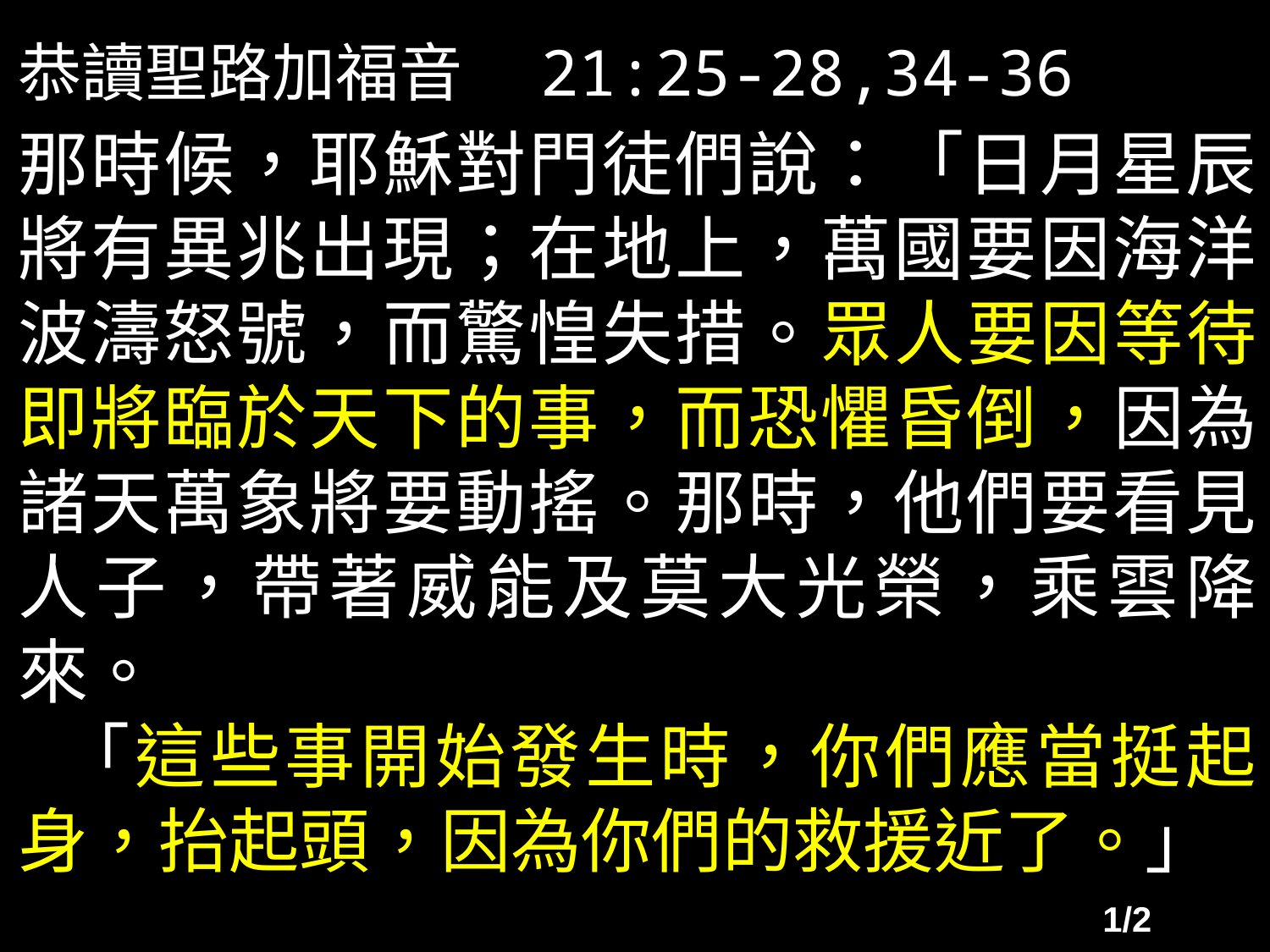

恭讀聖路加福音　21:25-28,34-36
那時候，耶穌對門徒們說：「日月星辰將有異兆出現；在地上，萬國要因海洋波濤怒號，而驚惶失措。眾人要因等待即將臨於天下的事，而恐懼昏倒，因為諸天萬象將要動搖。那時，他們要看見人子，帶著威能及莫大光榮，乘雲降來。
 「這些事開始發生時，你們應當挺起身，抬起頭，因為你們的救援近了。」

1/2